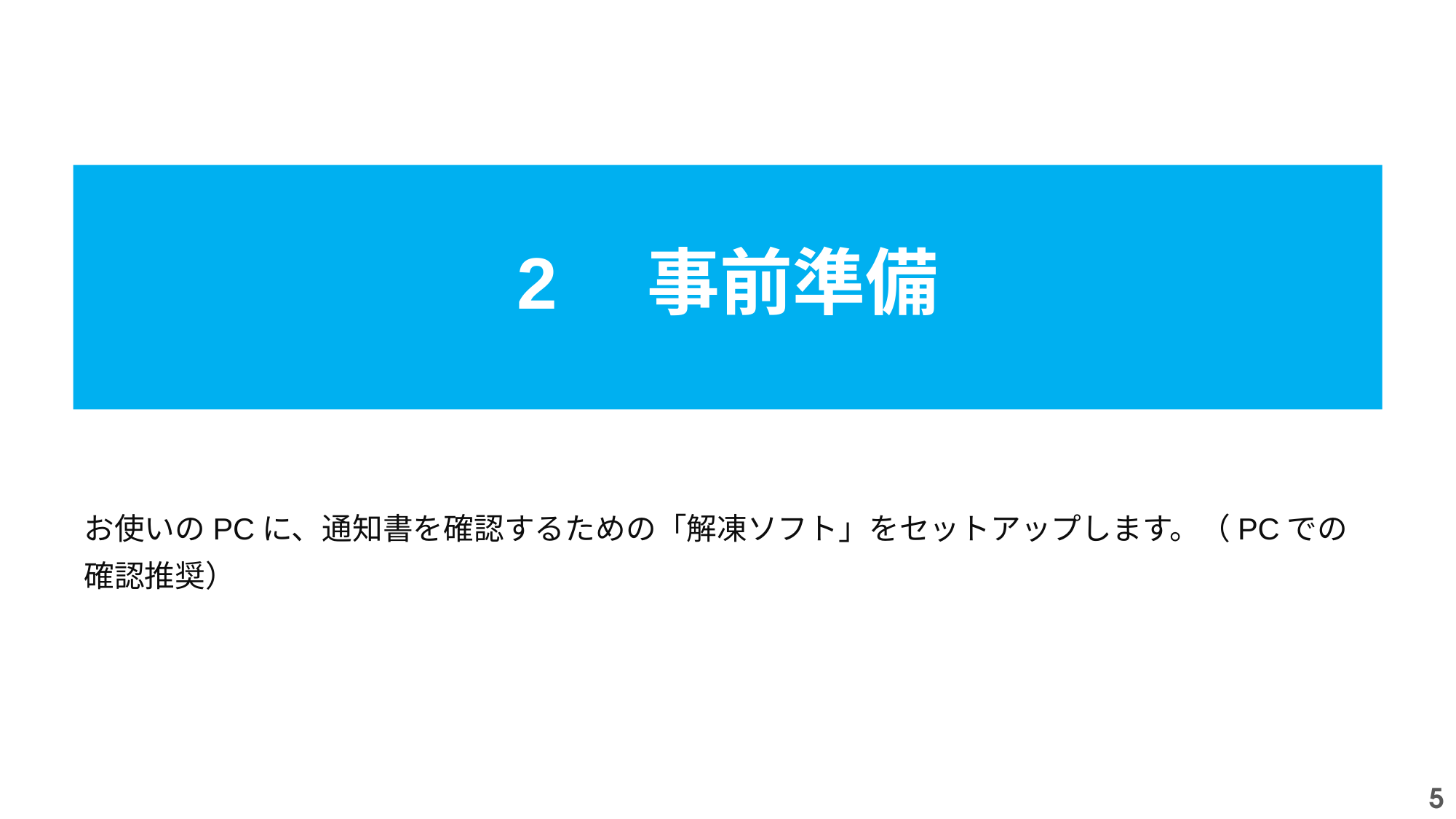

2　事前準備
お使いのPCに、通知書を確認するための「解凍ソフト」をセットアップします。（PCでの確認推奨）
5